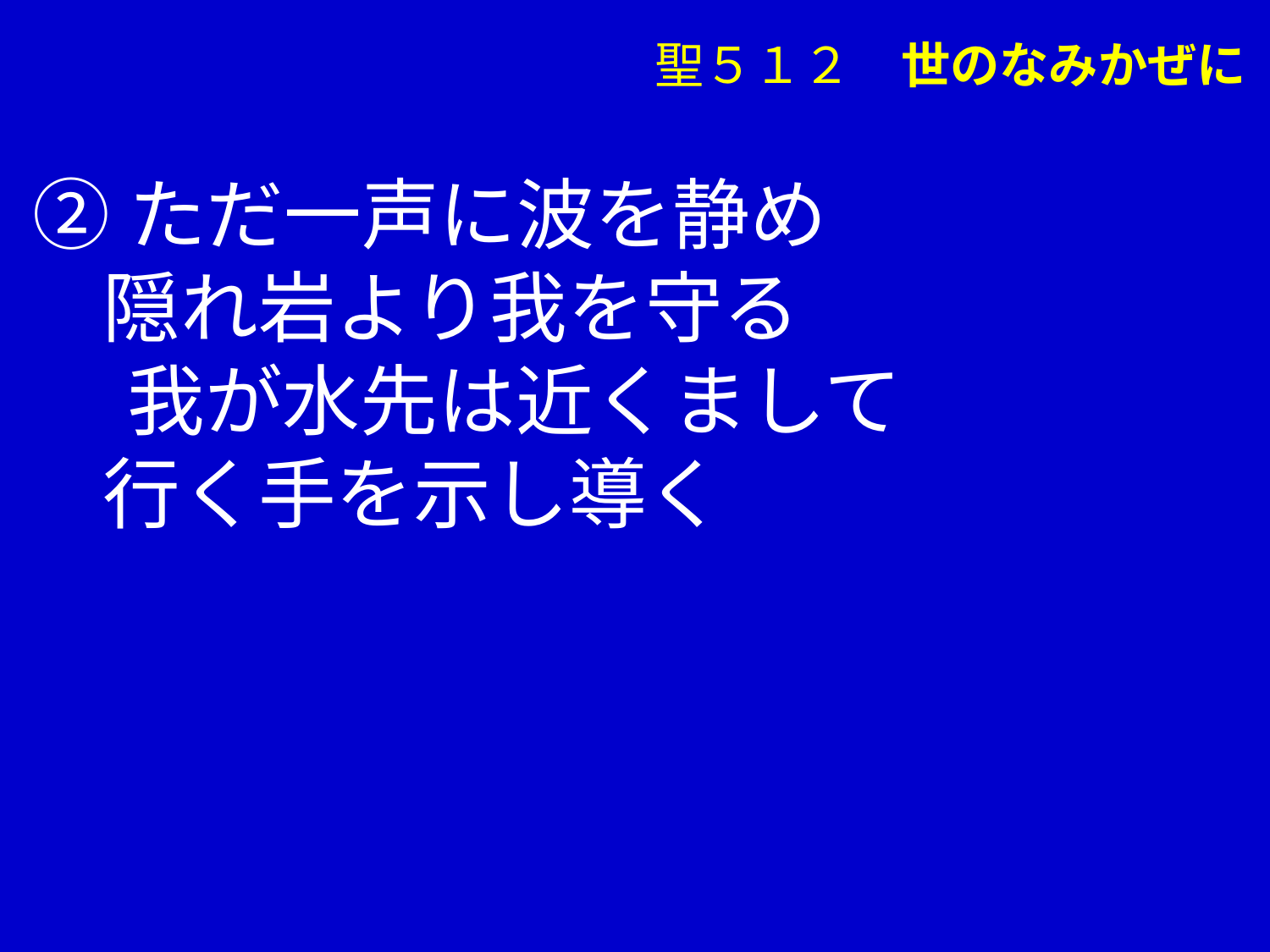

聖５１２　世のなみかぜに
②ただ一声に波を静め
   隠れ岩より我を守る
　 我が水先は近くまして
   行く手を示し導く